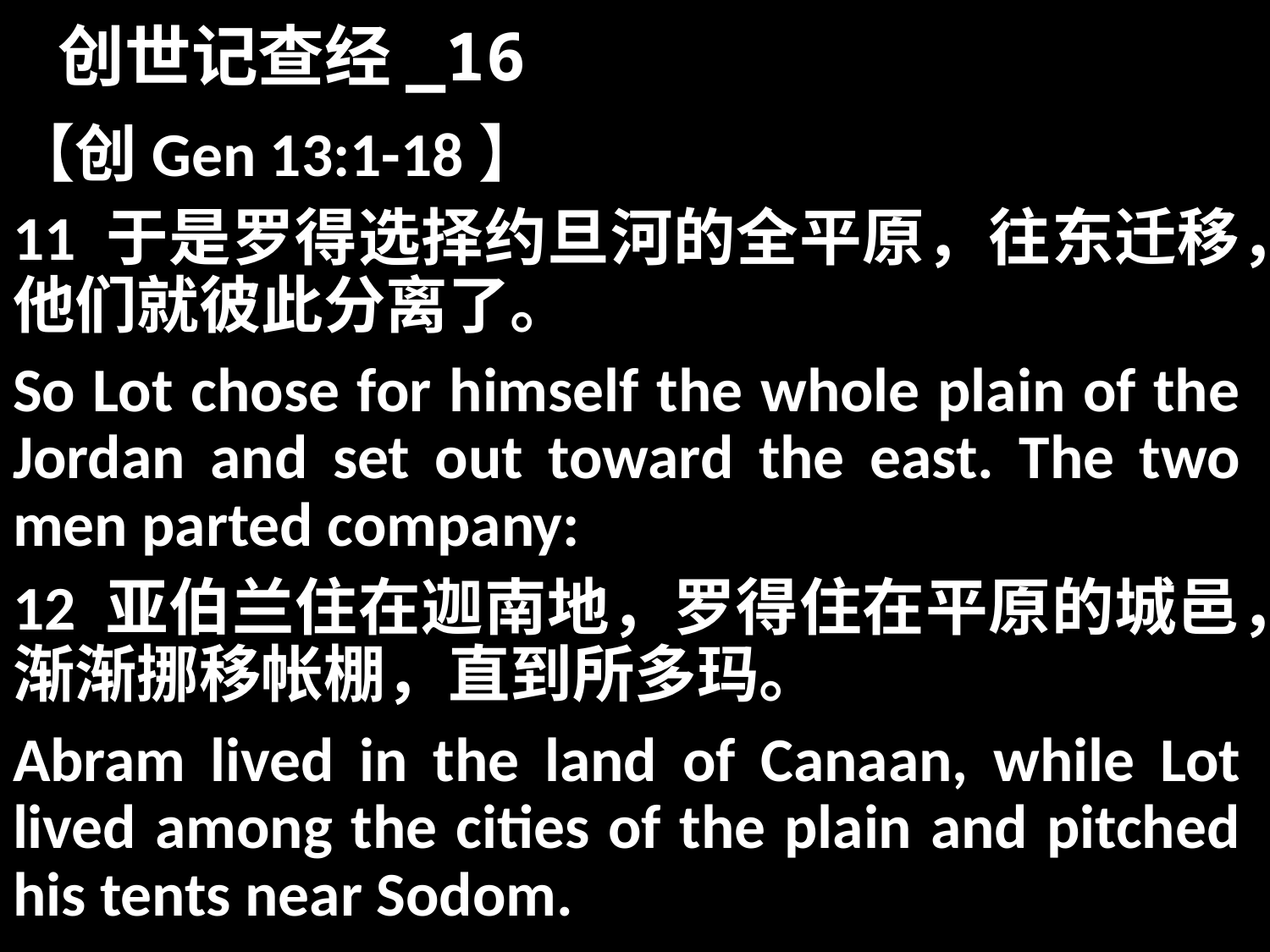

# 创世记查经_16
【创Gen 13:1-18】
11 于是罗得选择约旦河的全平原，往东迁移，他们就彼此分离了。
So Lot chose for himself the whole plain of the Jordan and set out toward the east. The two men parted company:
12 亚伯兰住在迦南地，罗得住在平原的城邑，渐渐挪移帐棚，直到所多玛。
Abram lived in the land of Canaan, while Lot lived among the cities of the plain and pitched his tents near Sodom.